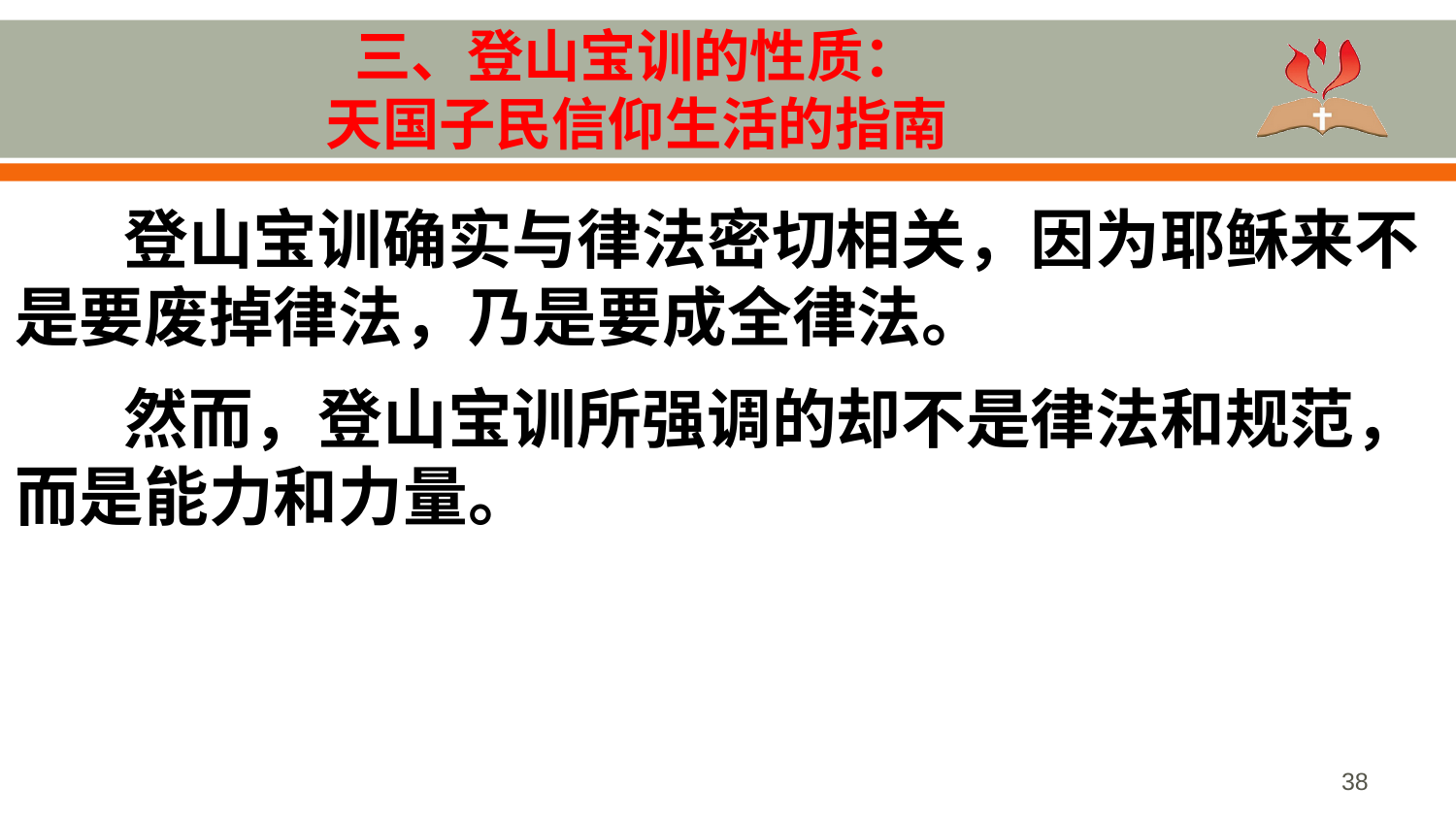

# 三、登山宝训的性质： 天国子民信仰生活的指南
登山宝训确实与律法密切相关，因为耶稣来不是要废掉律法，乃是要成全律法。
然而，登山宝训所强调的却不是律法和规范，而是能力和力量。

38